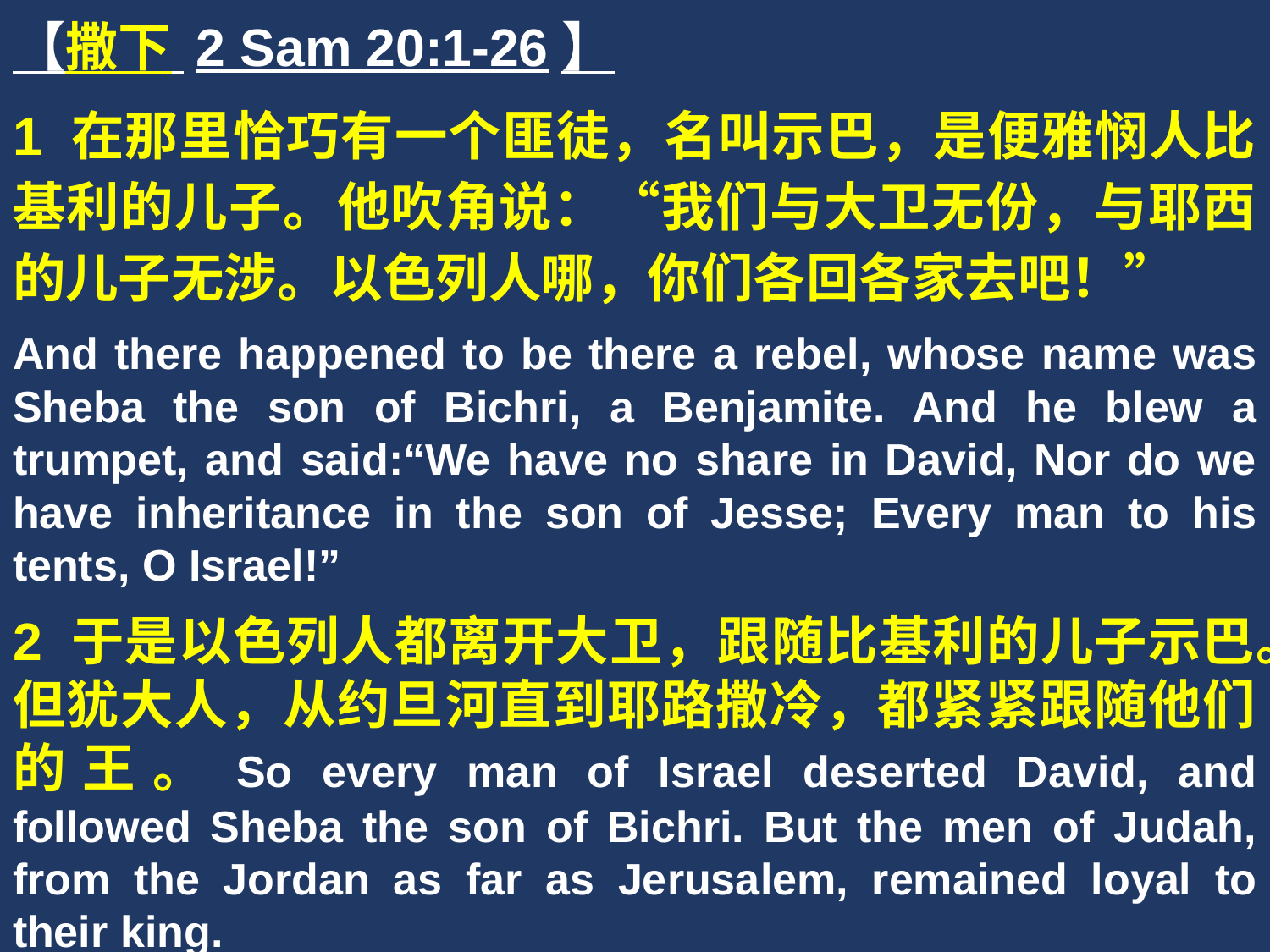

【撒下 2 Sam 20:1-26】
1 在那里恰巧有一个匪徒，名叫示巴，是便雅悯人比基利的儿子。他吹角说：“我们与大卫无份，与耶西的儿子无涉。以色列人哪，你们各回各家去吧！”
And there happened to be there a rebel, whose name was Sheba the son of Bichri, a Benjamite. And he blew a trumpet, and said:“We have no share in David, Nor do we have inheritance in the son of Jesse; Every man to his tents, O Israel!”
2 于是以色列人都离开大卫，跟随比基利的儿子示巴。但犹大人，从约旦河直到耶路撒冷，都紧紧跟随他们的王。So every man of Israel deserted David, and followed Sheba the son of Bichri. But the men of Judah, from the Jordan as far as Jerusalem, remained loyal to their king.